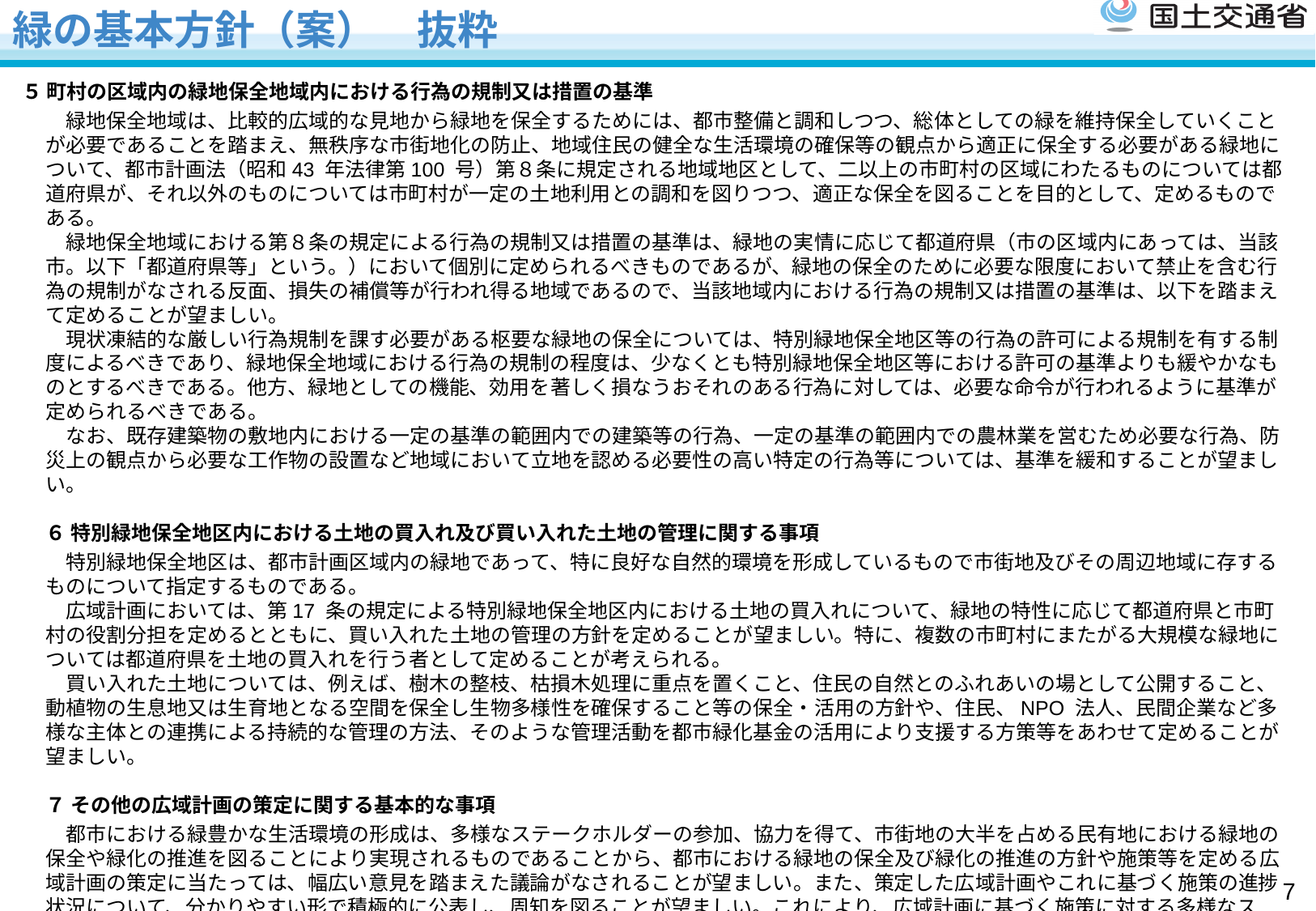

# 緑の基本方針（案）　抜粋
５ 町村の区域内の緑地保全地域内における行為の規制又は措置の基準
　緑地保全地域は、比較的広域的な見地から緑地を保全するためには、都市整備と調和しつつ、総体としての緑を維持保全していくことが必要であることを踏まえ、無秩序な市街地化の防止、地域住民の健全な生活環境の確保等の観点から適正に保全する必要がある緑地について、都市計画法（昭和43 年法律第100 号）第８条に規定される地域地区として、二以上の市町村の区域にわたるものについては都道府県が、それ以外のものについては市町村が一定の土地利用との調和を図りつつ、適正な保全を図ることを目的として、定めるものである。
　緑地保全地域における第８条の規定による行為の規制又は措置の基準は、緑地の実情に応じて都道府県（市の区域内にあっては、当該市。以下「都道府県等」という。）において個別に定められるべきものであるが、緑地の保全のために必要な限度において禁止を含む行為の規制がなされる反面、損失の補償等が行われ得る地域であるので、当該地域内における行為の規制又は措置の基準は、以下を踏まえて定めることが望ましい。
　現状凍結的な厳しい行為規制を課す必要がある枢要な緑地の保全については、特別緑地保全地区等の行為の許可による規制を有する制度によるべきであり、緑地保全地域における行為の規制の程度は、少なくとも特別緑地保全地区等における許可の基準よりも緩やかなものとするべきである。他方、緑地としての機能、効用を著しく損なうおそれのある行為に対しては、必要な命令が行われるように基準が定められるべきである。
　なお、既存建築物の敷地内における一定の基準の範囲内での建築等の行為、一定の基準の範囲内での農林業を営むため必要な行為、防災上の観点から必要な工作物の設置など地域において立地を認める必要性の高い特定の行為等については、基準を緩和することが望ましい。

６ 特別緑地保全地区内における土地の買入れ及び買い入れた土地の管理に関する事項
　特別緑地保全地区は、都市計画区域内の緑地であって、特に良好な自然的環境を形成しているもので市街地及びその周辺地域に存するものについて指定するものである。
　広域計画においては、第17 条の規定による特別緑地保全地区内における土地の買入れについて、緑地の特性に応じて都道府県と市町村の役割分担を定めるとともに、買い入れた土地の管理の方針を定めることが望ましい。特に、複数の市町村にまたがる大規模な緑地については都道府県を土地の買入れを行う者として定めることが考えられる。
　買い入れた土地については、例えば、樹木の整枝、枯損木処理に重点を置くこと、住民の自然とのふれあいの場として公開すること、動植物の生息地又は生育地となる空間を保全し生物多様性を確保すること等の保全・活用の方針や、住民、NPO 法人、民間企業など多様な主体との連携による持続的な管理の方法、そのような管理活動を都市緑化基金の活用により支援する方策等をあわせて定めることが望ましい。

７ その他の広域計画の策定に関する基本的な事項
　都市における緑豊かな生活環境の形成は、多様なステークホルダーの参加、協力を得て、市街地の大半を占める民有地における緑地の保全や緑化の推進を図ることにより実現されるものであることから、都市における緑地の保全及び緑化の推進の方針や施策等を定める広域計画の策定に当たっては、幅広い意見を踏まえた議論がなされることが望ましい。また、策定した広域計画やこれに基づく施策の進捗状況について、分かりやすい形で積極的に公表し、周知を図ることが望ましい。これにより、広域計画に基づく施策に対する多様なステークホルダーの理解、協力が得られることが期待されるものである。
　また、各施策を効率的・効果的に推進し、都市の緑地の質・量両面の充実を図るためには市町村との連携が重要であることから、都道府県が広域計画を定め、あるいは変更を行おうとするときは、あらかじめ関係市町村の意見を聴かなければならないこととされている。
　さらに、広域計画は、社会情勢の変化や事業の進捗等により変更を行う必要が生じたときには、遅滞なく変更すべきであり、計画内容の充実に努めることが望ましい。
7